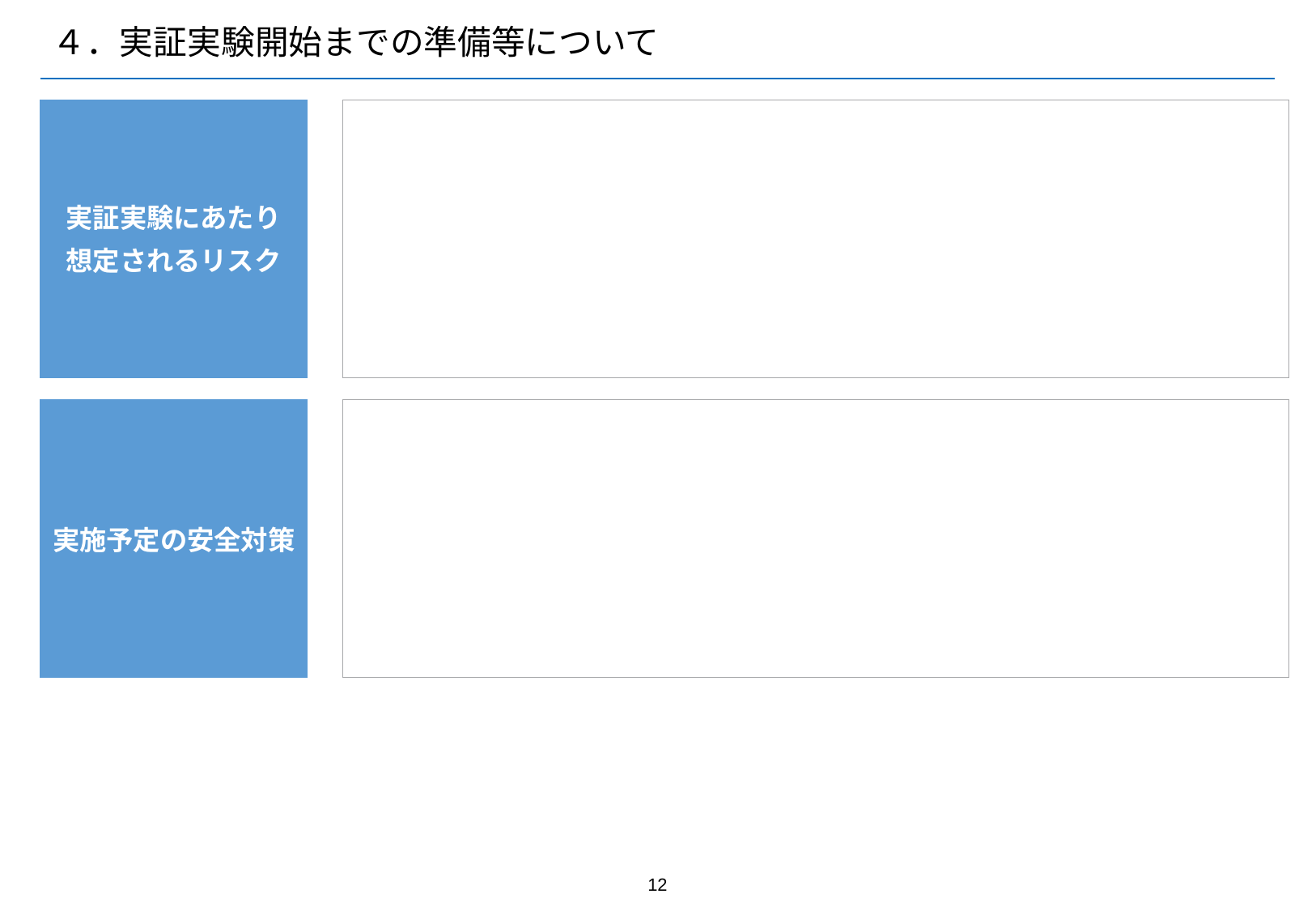

# ４．実証実験開始までの準備等について

実証実験にあたり
想定されるリスク
実施予定の安全対策